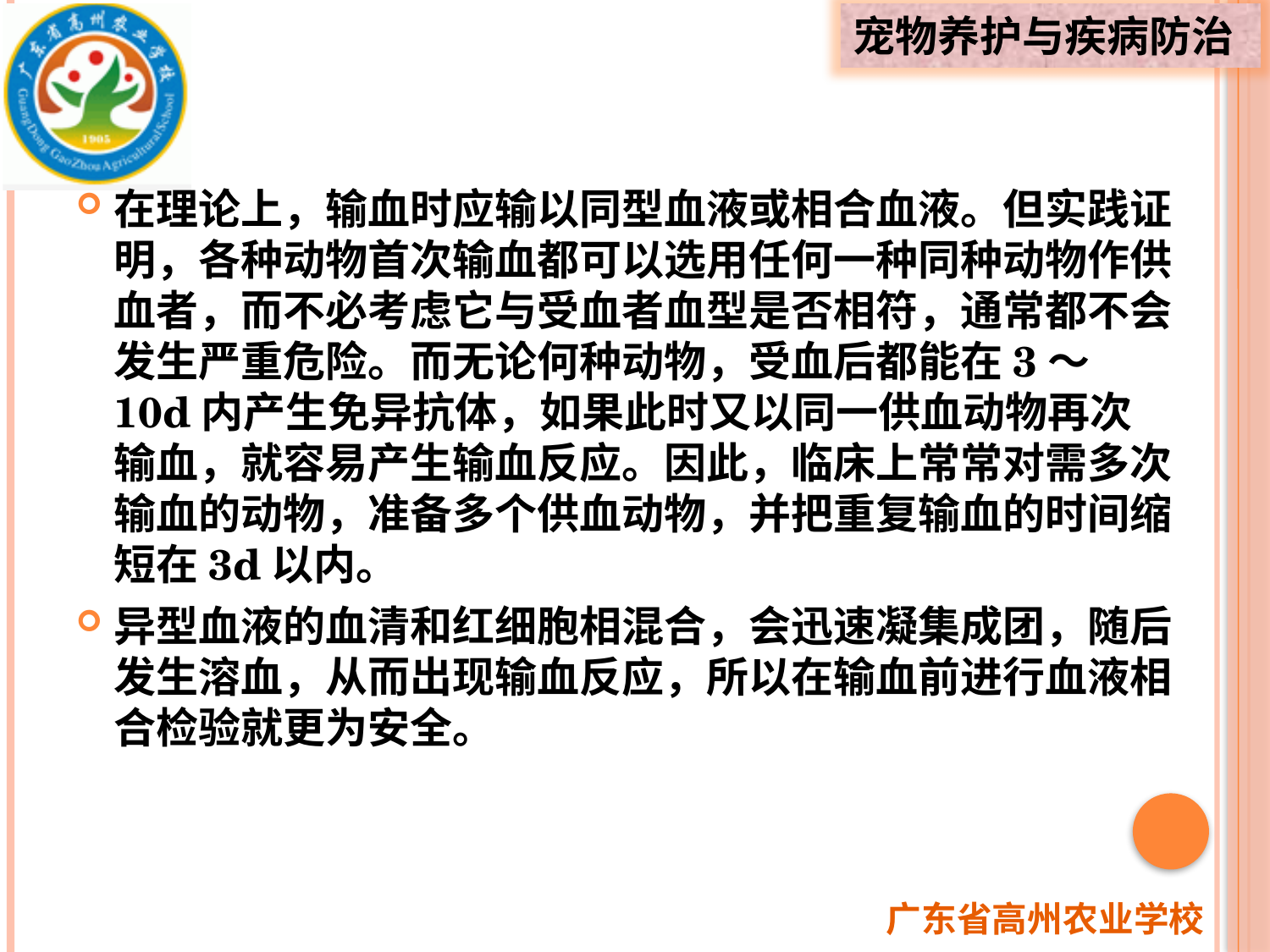

在理论上，输血时应输以同型血液或相合血液。但实践证明，各种动物首次输血都可以选用任何一种同种动物作供血者，而不必考虑它与受血者血型是否相符，通常都不会发生严重危险。而无论何种动物，受血后都能在3～10d内产生免异抗体，如果此时又以同一供血动物再次输血，就容易产生输血反应。因此，临床上常常对需多次输血的动物，准备多个供血动物，并把重复输血的时间缩短在3d以内。
异型血液的血清和红细胞相混合，会迅速凝集成团，随后发生溶血，从而出现输血反应，所以在输血前进行血液相合检验就更为安全。